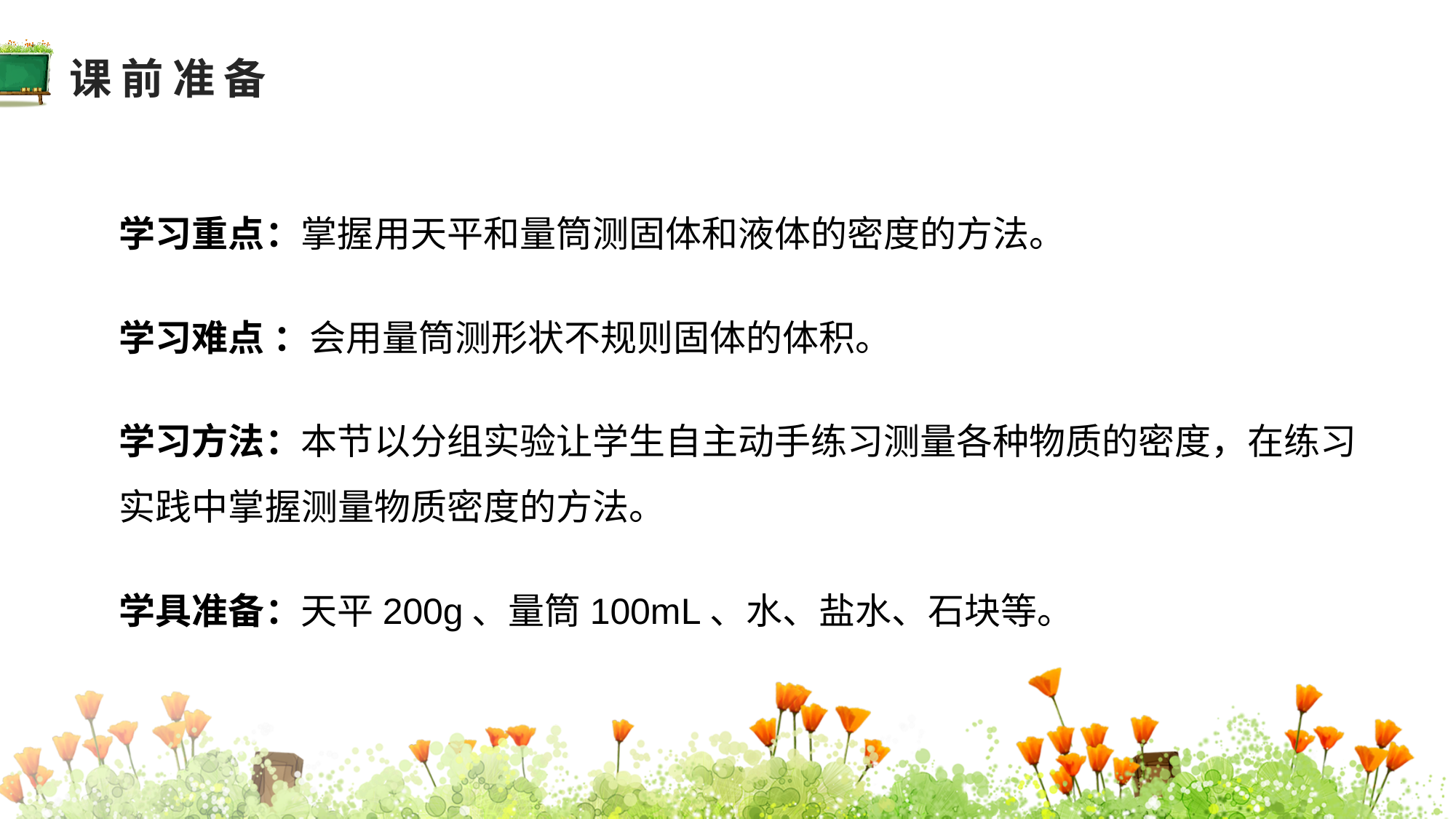

课前准备
学习重点：掌握用天平和量筒测固体和液体的密度的方法。
教学分析
学习难点 ：会用量筒测形状不规则固体的体积。
学习方法：本节以分组实验让学生自主动手练习测量各种物质的密度，在练习实践中掌握测量物质密度的方法。
学具准备：天平200g、量筒100mL、水、盐水、石块等。